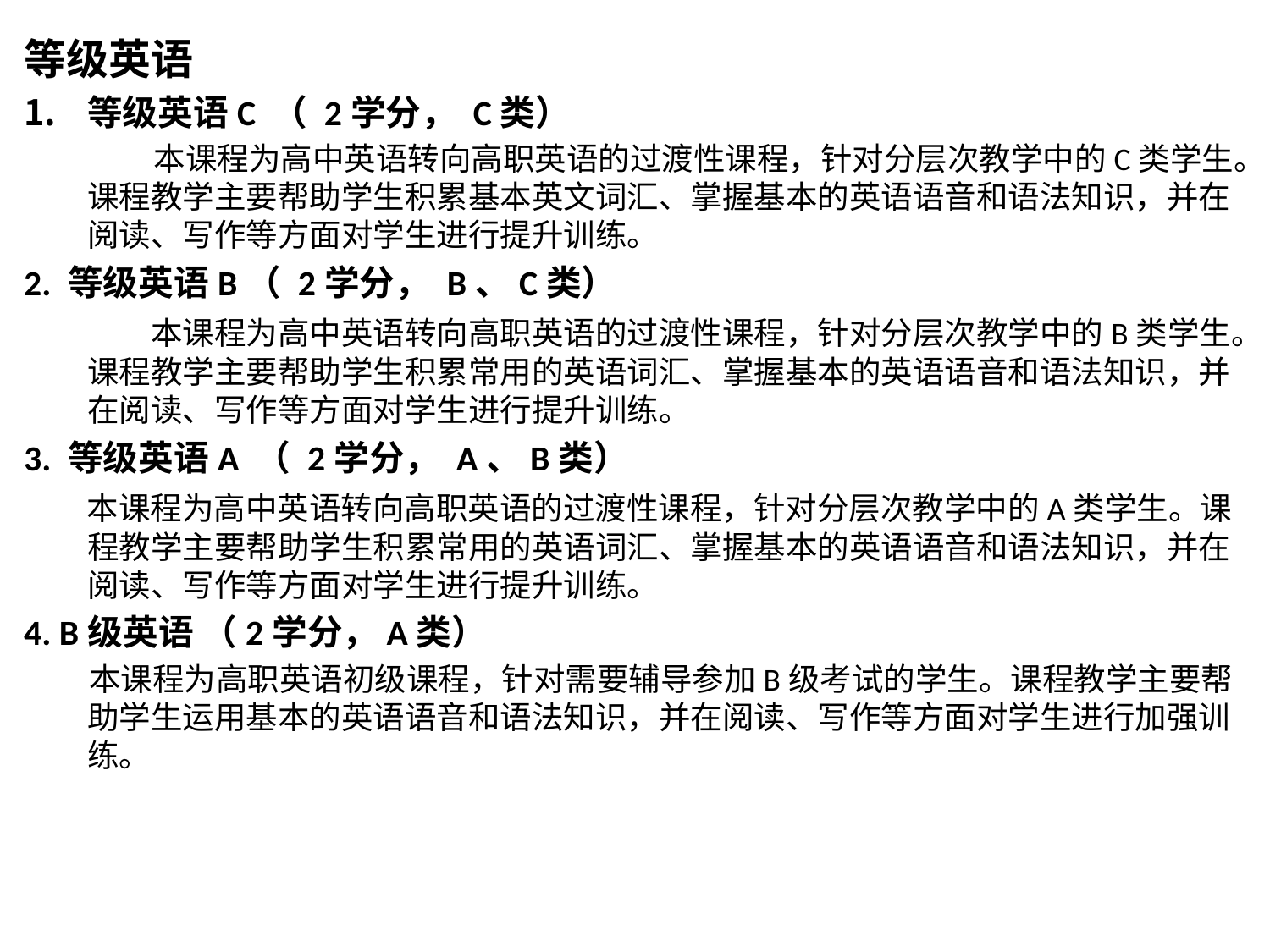

等级英语
等级英语C （ 2学分， C类）
                 本课程为高中英语转向高职英语的过渡性课程，针对分层次教学中的C类学生。课程教学主要帮助学生积累基本英文词汇、掌握基本的英语语音和语法知识，并在阅读、写作等方面对学生进行提升训练。
2. 等级英语B（ 2学分， B、C类）
                本课程为高中英语转向高职英语的过渡性课程，针对分层次教学中的B类学生。课程教学主要帮助学生积累常用的英语词汇、掌握基本的英语语音和语法知识，并在阅读、写作等方面对学生进行提升训练。
3. 等级英语A （ 2学分， A、B类）
       本课程为高中英语转向高职英语的过渡性课程，针对分层次教学中的A类学生。课程教学主要帮助学生积累常用的英语词汇、掌握基本的英语语音和语法知识，并在阅读、写作等方面对学生进行提升训练。
4. B级英语 （2学分，A类）
        本课程为高职英语初级课程，针对需要辅导参加B级考试的学生。课程教学主要帮助学生运用基本的英语语音和语法知识，并在阅读、写作等方面对学生进行加强训练。